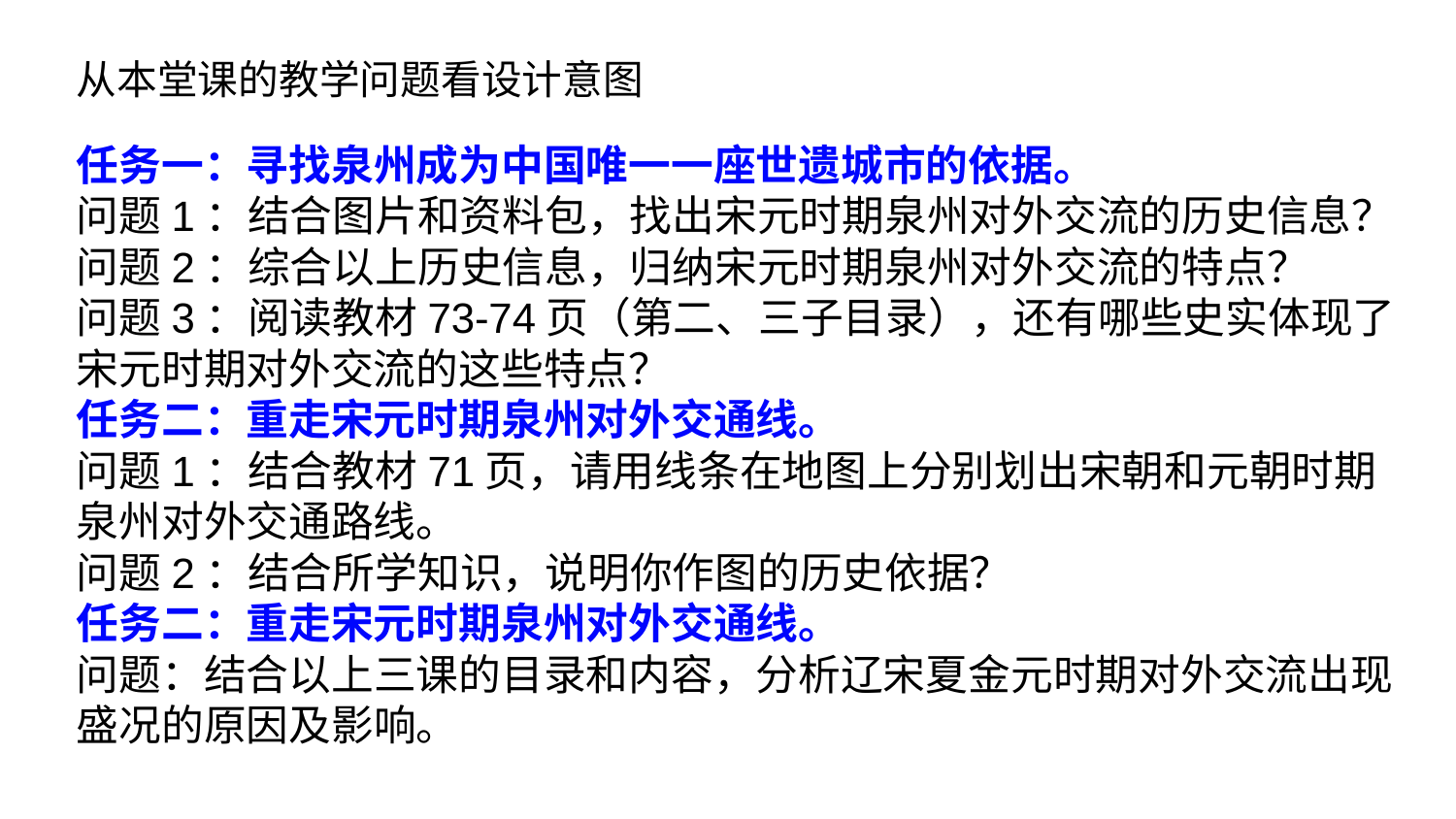

从本堂课的教学问题看设计意图
任务一：寻找泉州成为中国唯一一座世遗城市的依据。
问题1：结合图片和资料包，找出宋元时期泉州对外交流的历史信息？
问题2：综合以上历史信息，归纳宋元时期泉州对外交流的特点？
问题3：阅读教材73-74页（第二、三子目录），还有哪些史实体现了宋元时期对外交流的这些特点？
任务二：重走宋元时期泉州对外交通线。
问题1：结合教材71页，请用线条在地图上分别划出宋朝和元朝时期泉州对外交通路线。
问题2：结合所学知识，说明你作图的历史依据？
任务二：重走宋元时期泉州对外交通线。
问题：结合以上三课的目录和内容，分析辽宋夏金元时期对外交流出现盛况的原因及影响。